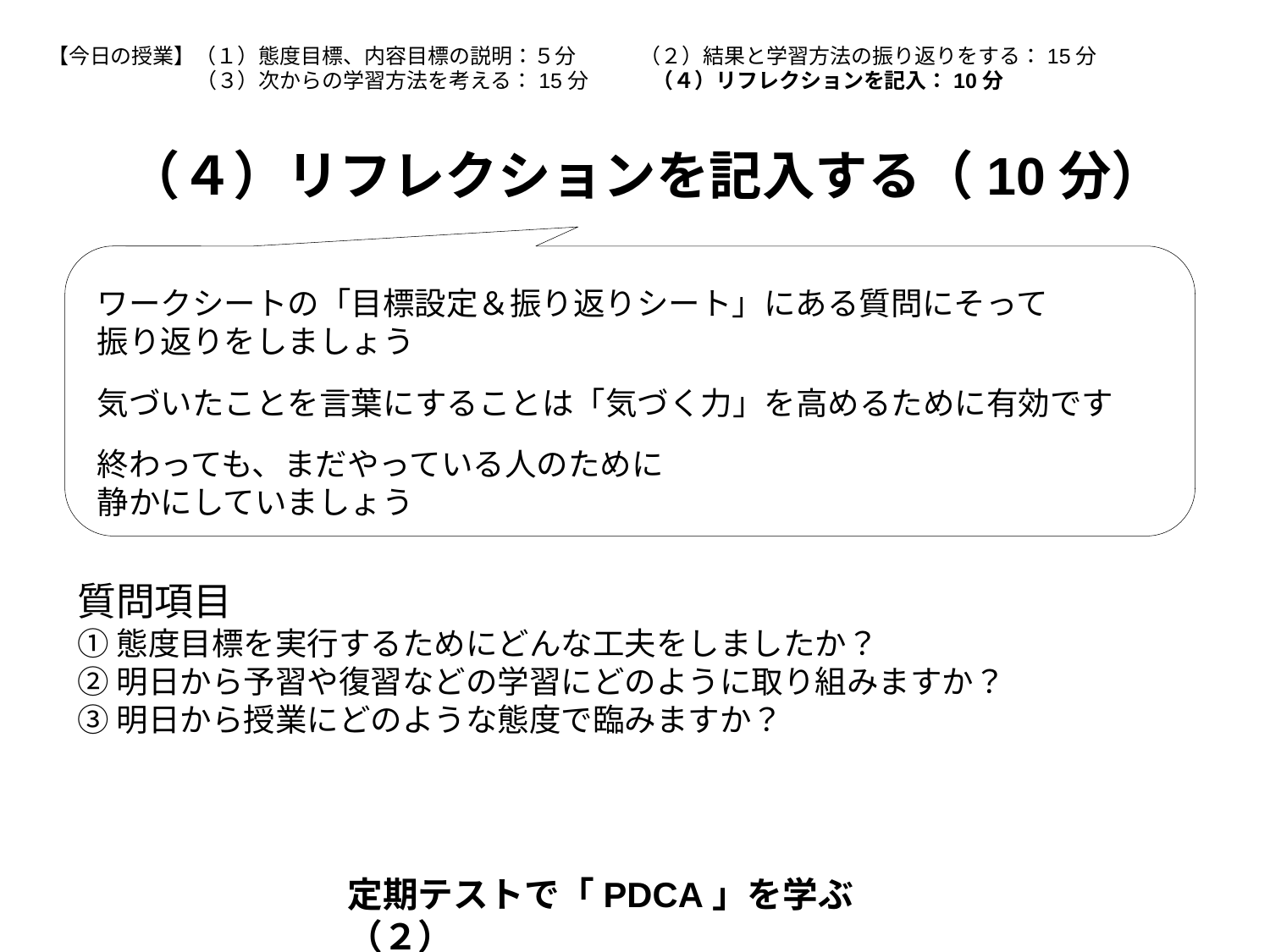

【今日の授業】（１）態度目標、内容目標の説明：５分　　　（２）結果と学習方法の振り返りをする：15分
	　（３）次からの学習方法を考える：15分　　　（４）リフレクションを記入：10分
（４）リフレクションを記入する（10分）

ワークシートの「目標設定＆振り返りシート」にある質問にそって
振り返りをしましょう

気づいたことを言葉にすることは「気づく力」を高めるために有効です

終わっても、まだやっている人のために
静かにしていましょう
質問項目
①態度目標を実行するためにどんな工夫をしましたか？
②明日から予習や復習などの学習にどのように取り組みますか？
③明日から授業にどのような態度で臨みますか？
定期テストで「PDCA」を学ぶ（２）